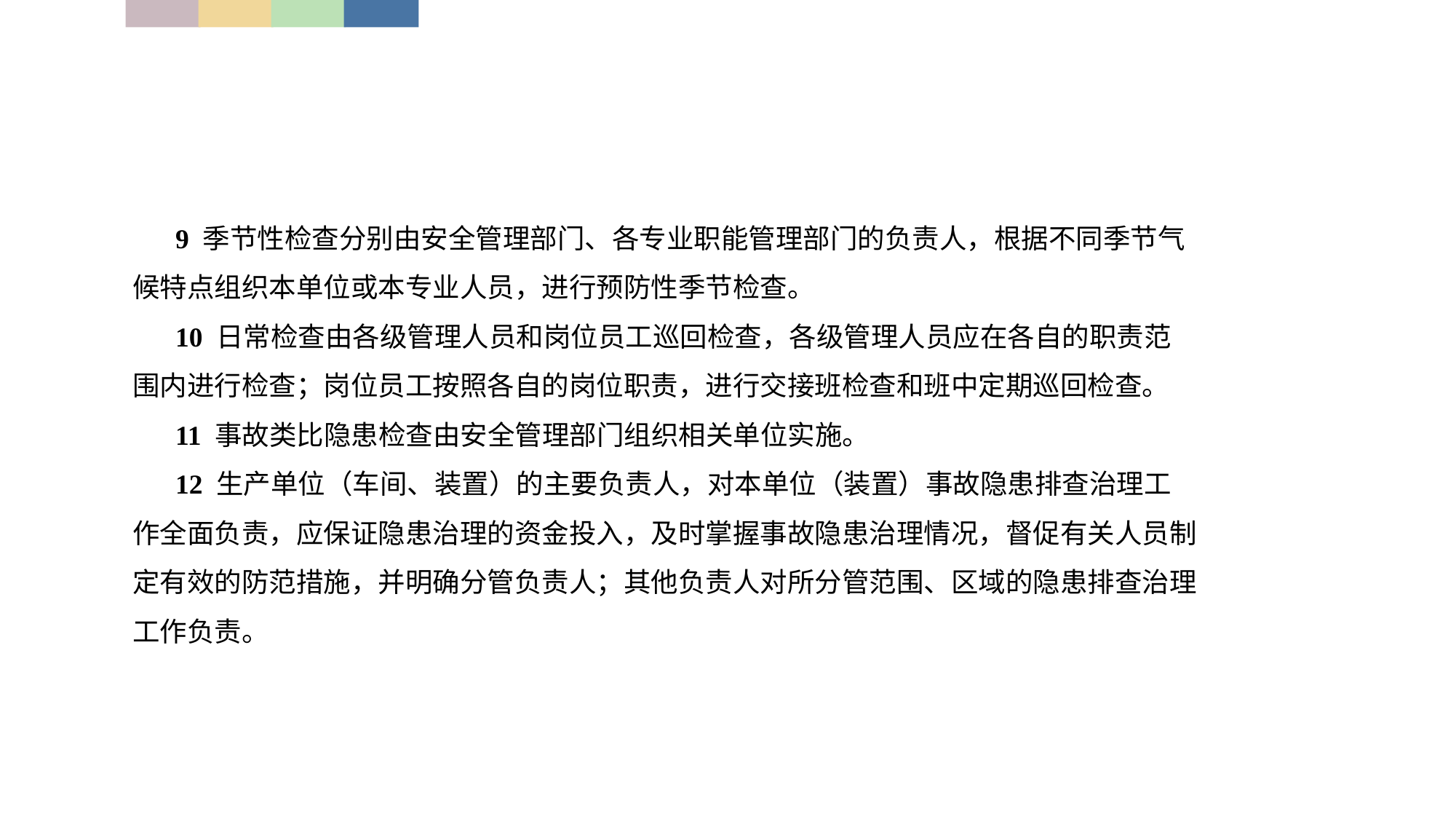

9 季节性检查分别由安全管理部门、各专业职能管理部门的负责人，根据不同季节气候特点组织本单位或本专业人员，进行预防性季节检查。
10 日常检查由各级管理人员和岗位员工巡回检查，各级管理人员应在各自的职责范围内进行检查；岗位员工按照各自的岗位职责，进行交接班检查和班中定期巡回检查。
11 事故类比隐患检查由安全管理部门组织相关单位实施。
12 生产单位（车间、装置）的主要负责人，对本单位（装置）事故隐患排查治理工作全面负责，应保证隐患治理的资金投入，及时掌握事故隐患治理情况，督促有关人员制定有效的防范措施，并明确分管负责人；其他负责人对所分管范围、区域的隐患排查治理工作负责。